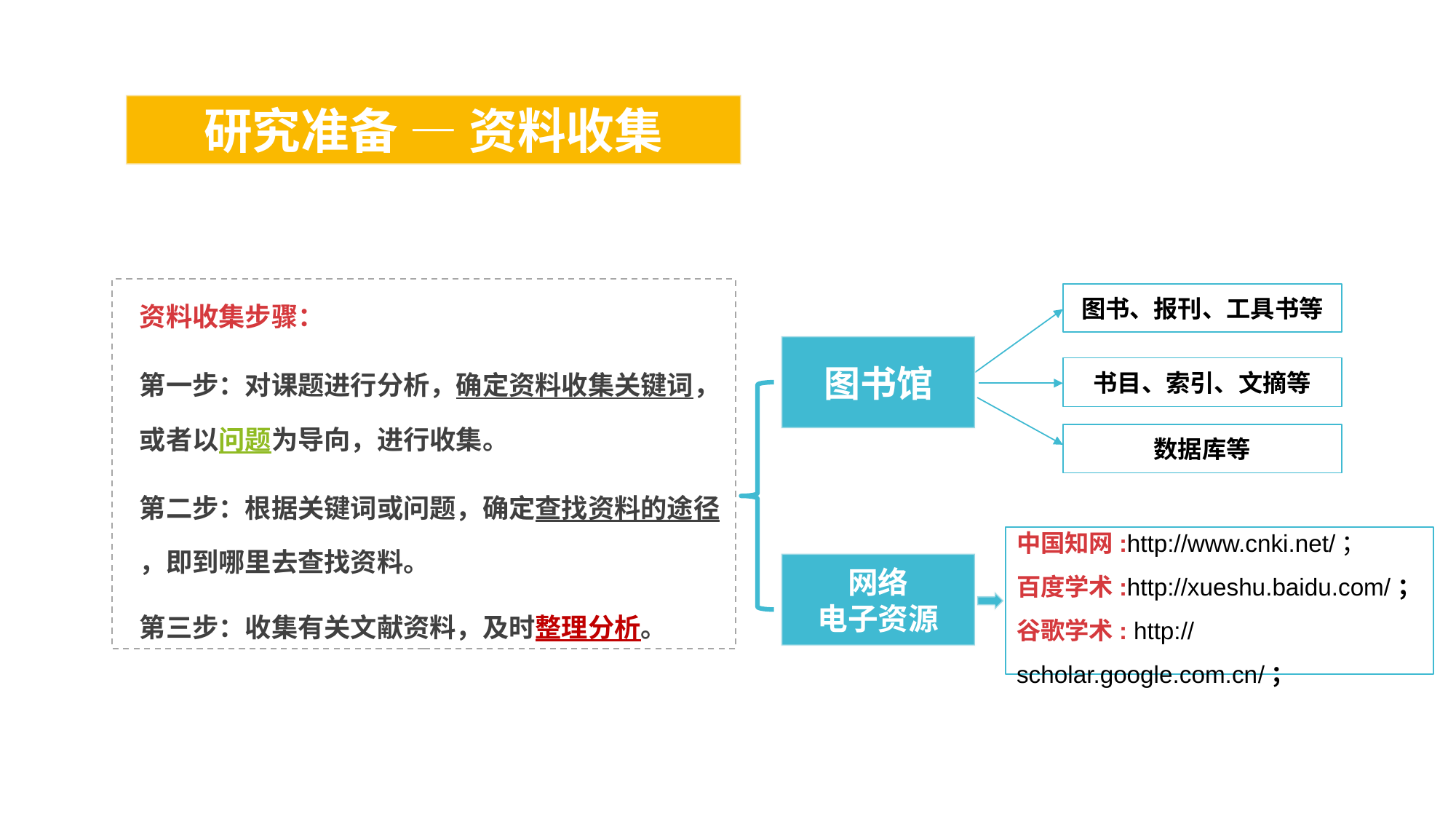

研究准备 — 资料收集
资料收集步骤：
第一步：对课题进行分析，确定资料收集关键词，或者以问题为导向，进行收集。
第二步：根据关键词或问题，确定查找资料的途径，即到哪里去查找资料。
第三步：收集有关文献资料，及时整理分析。
图书、报刊、工具书等
书目、索引、文摘等
数据库等
图书馆

网络
电子资源
中国知网:http://www.cnki.net/；
百度学术:http://xueshu.baidu.com/；
谷歌学术: http://scholar.google.com.cn/；